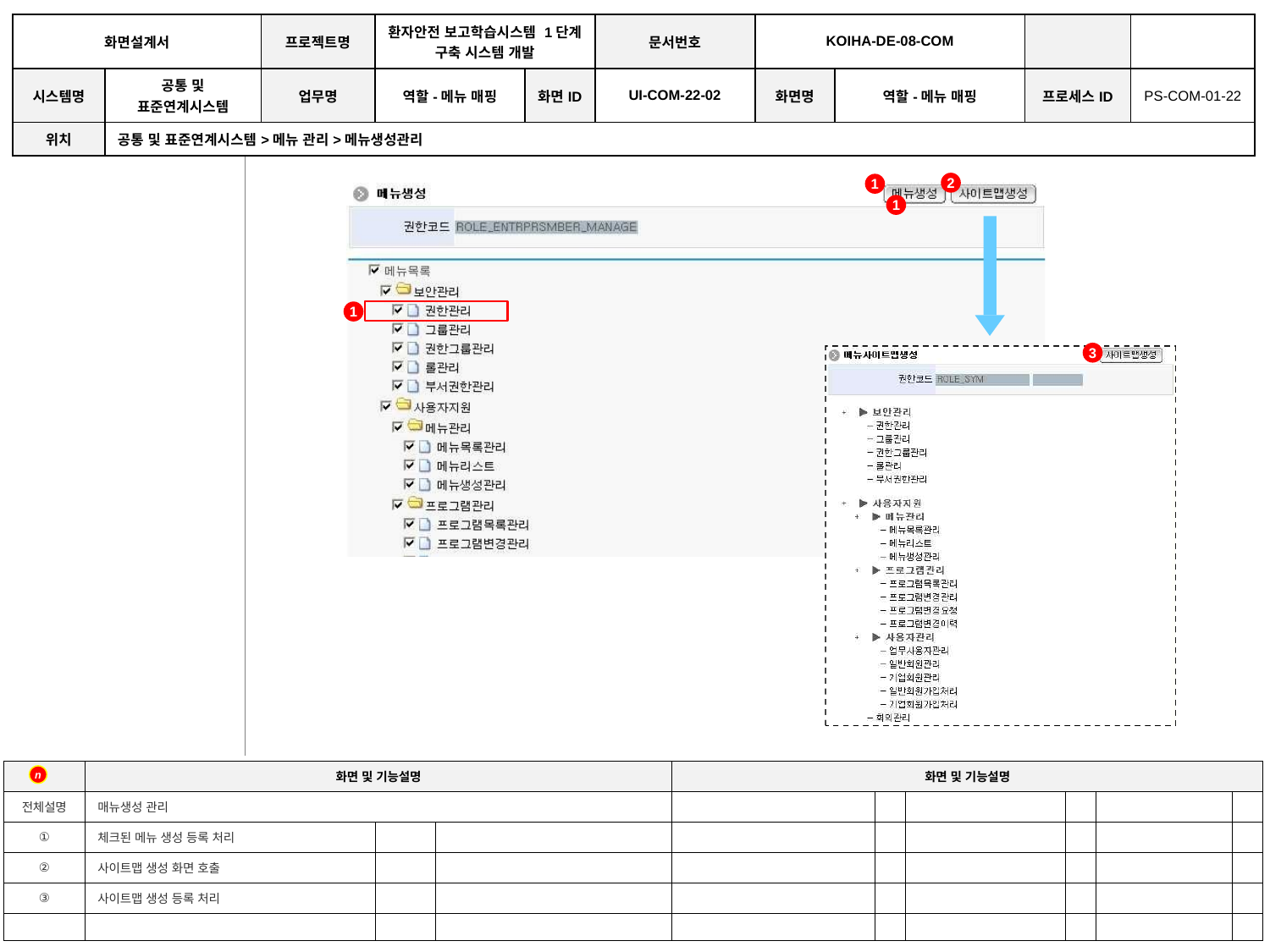

| 화면설계서 |  | 프로젝트명 | 환자안전 보고학습시스템 1단계 구축 시스템 개발 |  | 문서번호 | KOIHA-DE-08-COM |  |  |  |
| --- | --- | --- | --- | --- | --- | --- | --- | --- | --- |
| 시스템명 | 공통 및 표준연계시스템 | 업무명 | 역할-메뉴 매핑 | 화면ID | UI-COM-22-02 | 화면명 | 역할-메뉴 매핑 | 프로세스ID | PS-COM-01-22 |
| 위치 | 공통 및 표준연계시스템>메뉴 관리>메뉴생성관리 |  |  |  |  |  |  |  |  |
2
1

1

1

3

|  | 화면 및 기능설명 |  |  | 화면 및 기능설명 |  |  |  |  |  |
| --- | --- | --- | --- | --- | --- | --- | --- | --- | --- |
| 전체설명 | 매뉴생성 관리 |  |  |  |  |  |  |  |  |
| ① | 체크된 메뉴 생성 등록 처리 |  |  |  |  |  |  |  |  |
| ② | 사이트맵 생성 화면 호출 |  |  |  |  |  |  |  |  |
| ③ | 사이트맵 생성 등록 처리 |  |  |  |  |  |  |  |  |
|  |  |  |  |  |  |  |  |  |  |
n